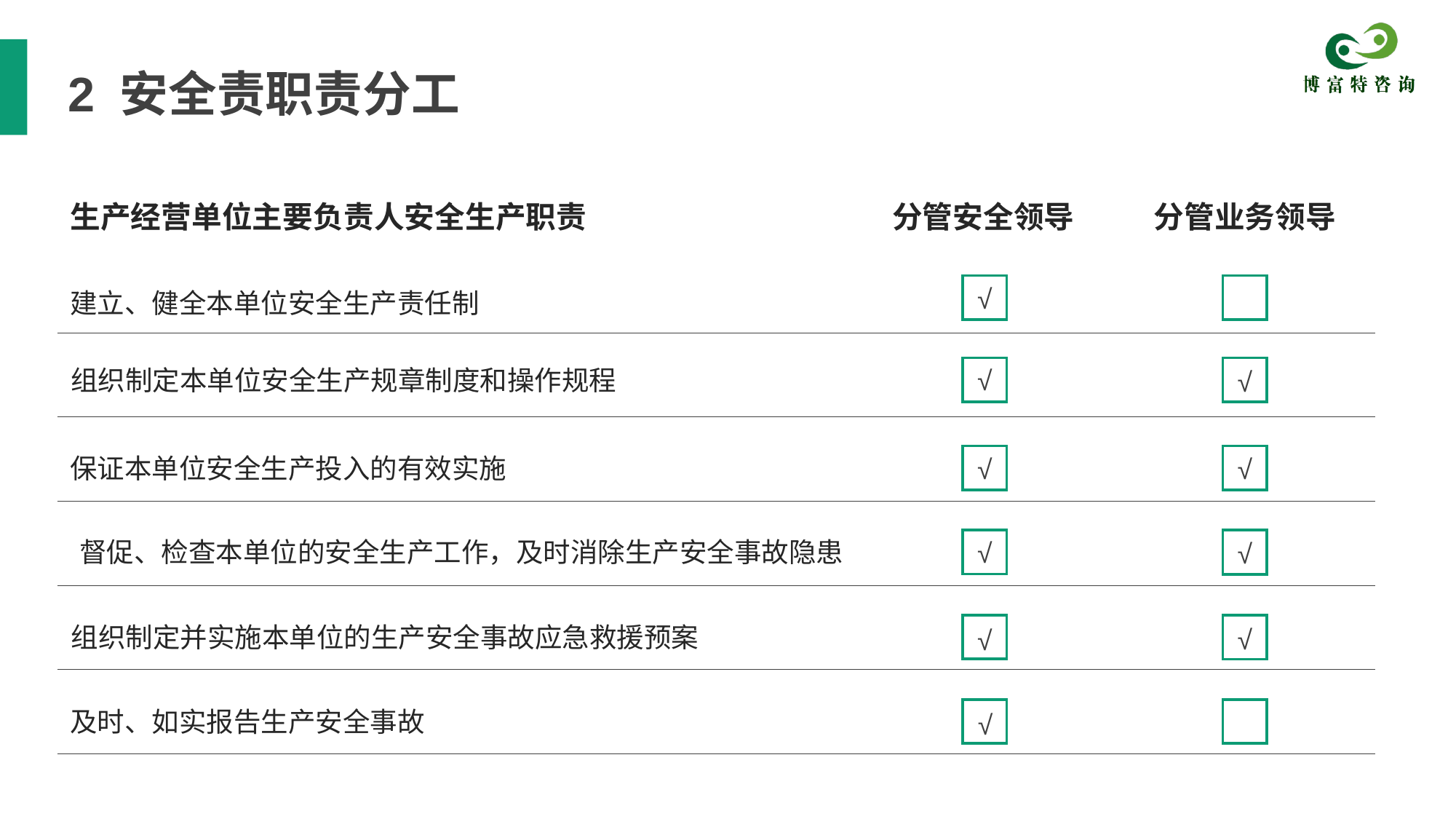

2 安全责职责分工
生产经营单位主要负责人安全生产职责
分管安全领导
分管业务领导

√
建立、健全本单位安全生产责任制
组织制定本单位安全生产规章制度和操作规程
√

√
保证本单位安全生产投入的有效实施

√
√

督促、检查本单位的安全生产工作，及时消除生产安全事故隐患

√
√
组织制定并实施本单位的生产安全事故应急救援预案

√
√
及时、如实报告生产安全事故

√